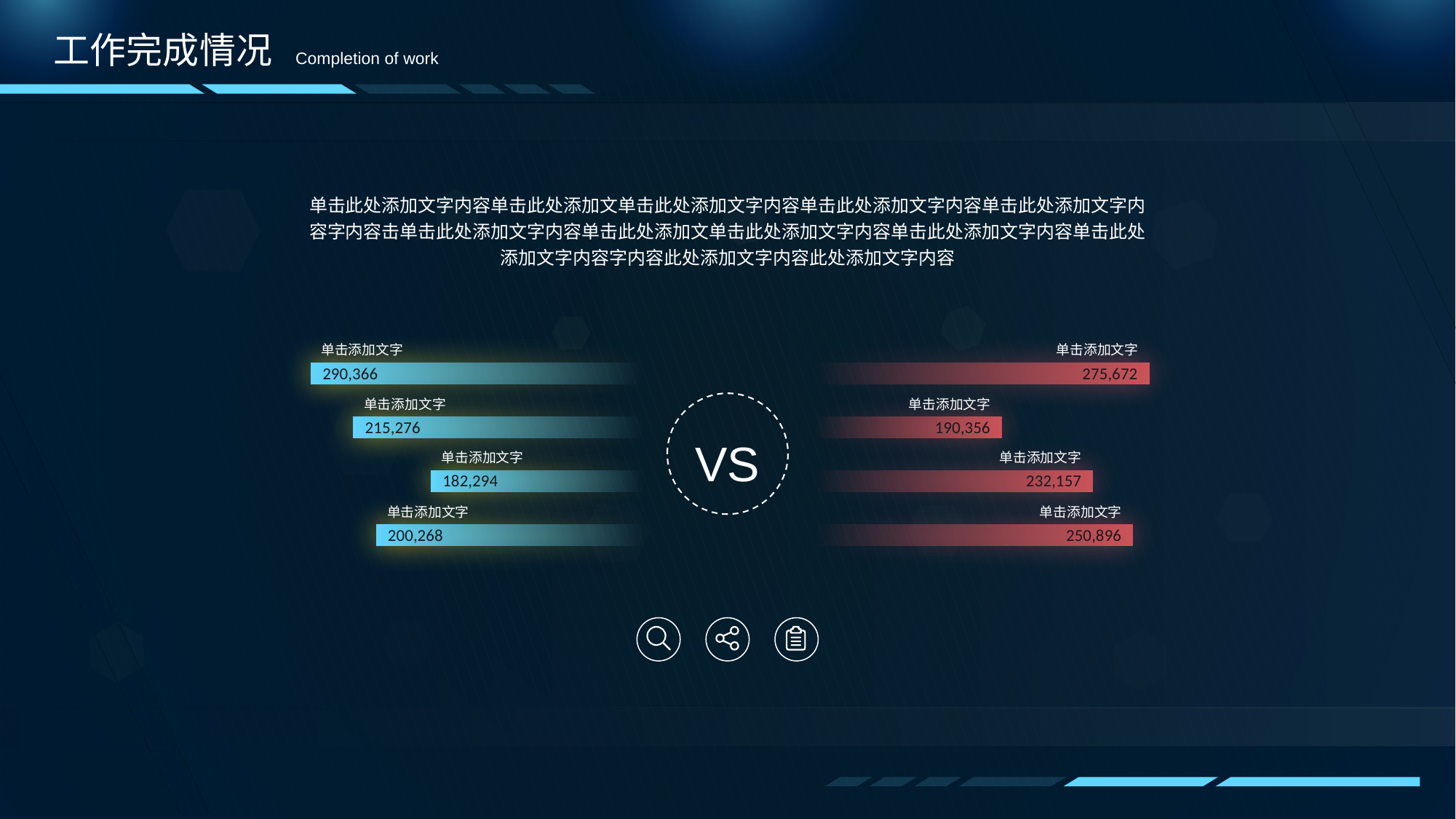

工作完成情况
Completion of work
单击此处添加文字内容单击此处添加文单击此处添加文字内容单击此处添加文字内容单击此处添加文字内容字内容击单击此处添加文字内容单击此处添加文单击此处添加文字内容单击此处添加文字内容单击此处添加文字内容字内容此处添加文字内容此处添加文字内容
单击添加文字
单击添加文字
290,366
275,672

单击添加文字
单击添加文字

VS
215,276
190,356

单击添加文字
单击添加文字
182,294
232,157

单击添加文字
单击添加文字
200,268
250,896